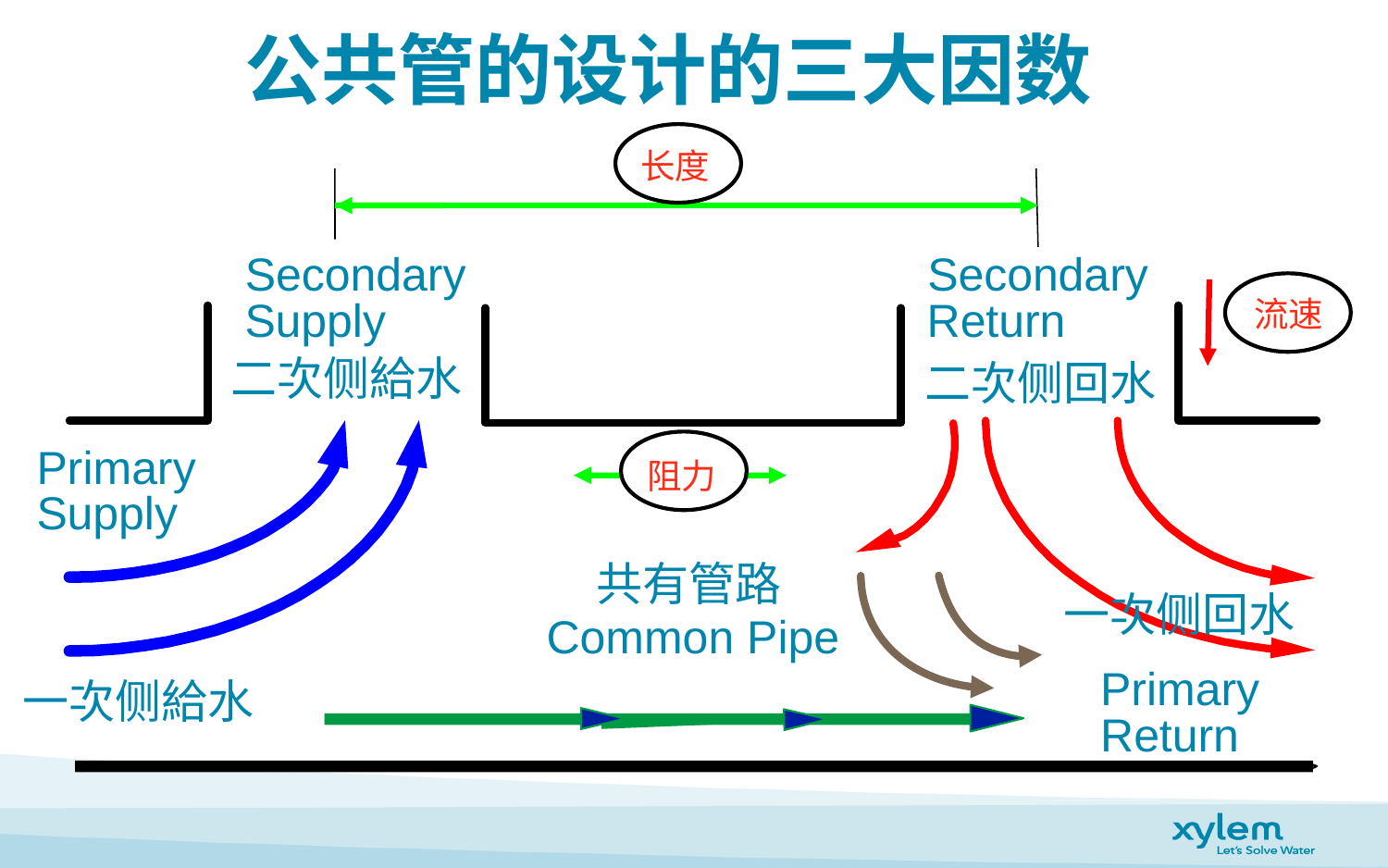

# 公共管的设计的三大因数

长度

Secondary
Supply
Secondary
Return

Primary
Supply

Common Pipe
Primary
Return

流速
二次侧給水

二次侧回水

阻力

共有管路
一次侧回水
一次侧給水